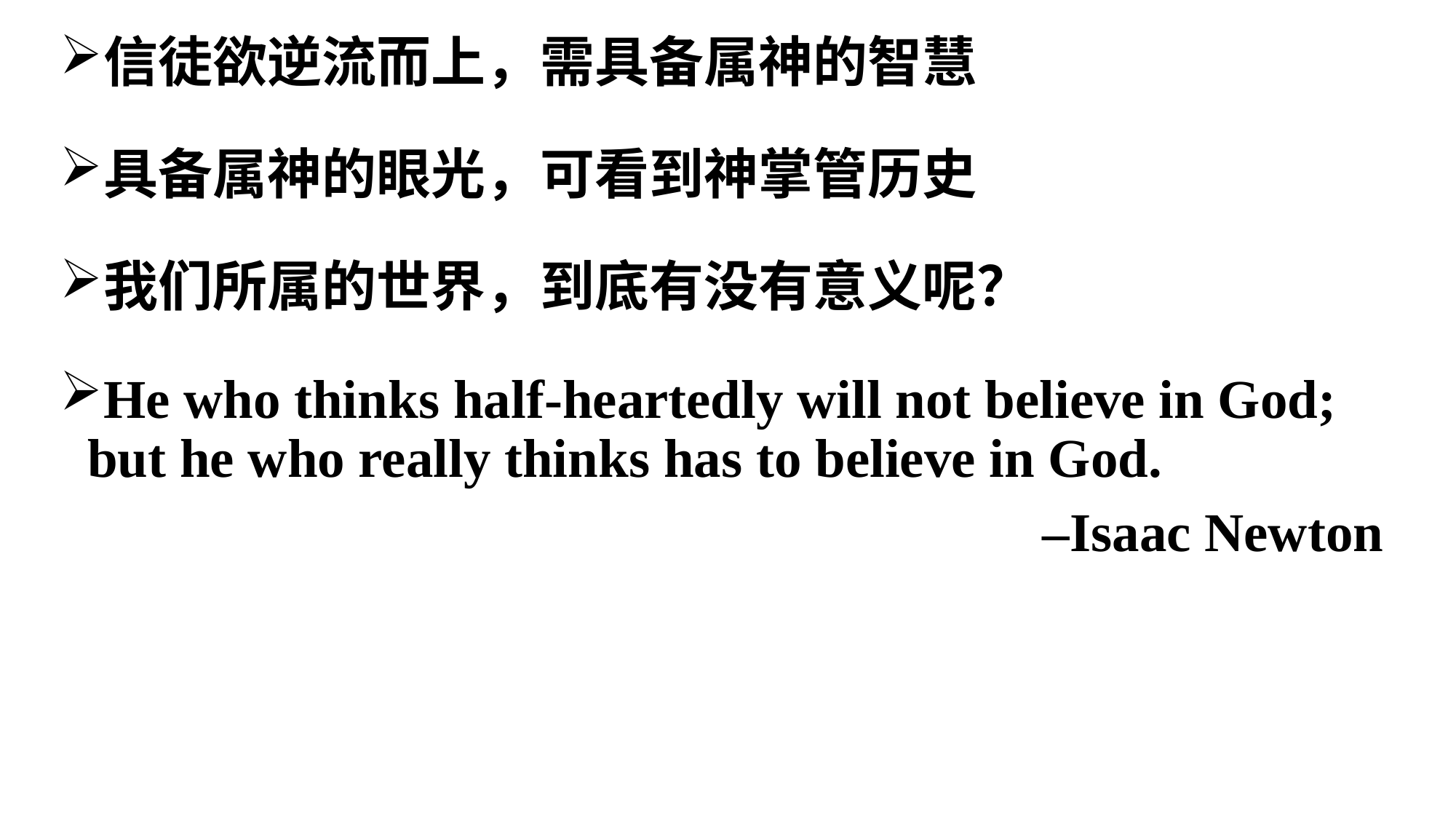

信徒欲逆流而上，需具备属神的智慧

具备属神的眼光，可看到神掌管历史

我们所属的世界，到底有没有意义呢？

He who thinks half-heartedly will not believe in God; but he who really thinks has to believe in God.
									–Isaac Newton